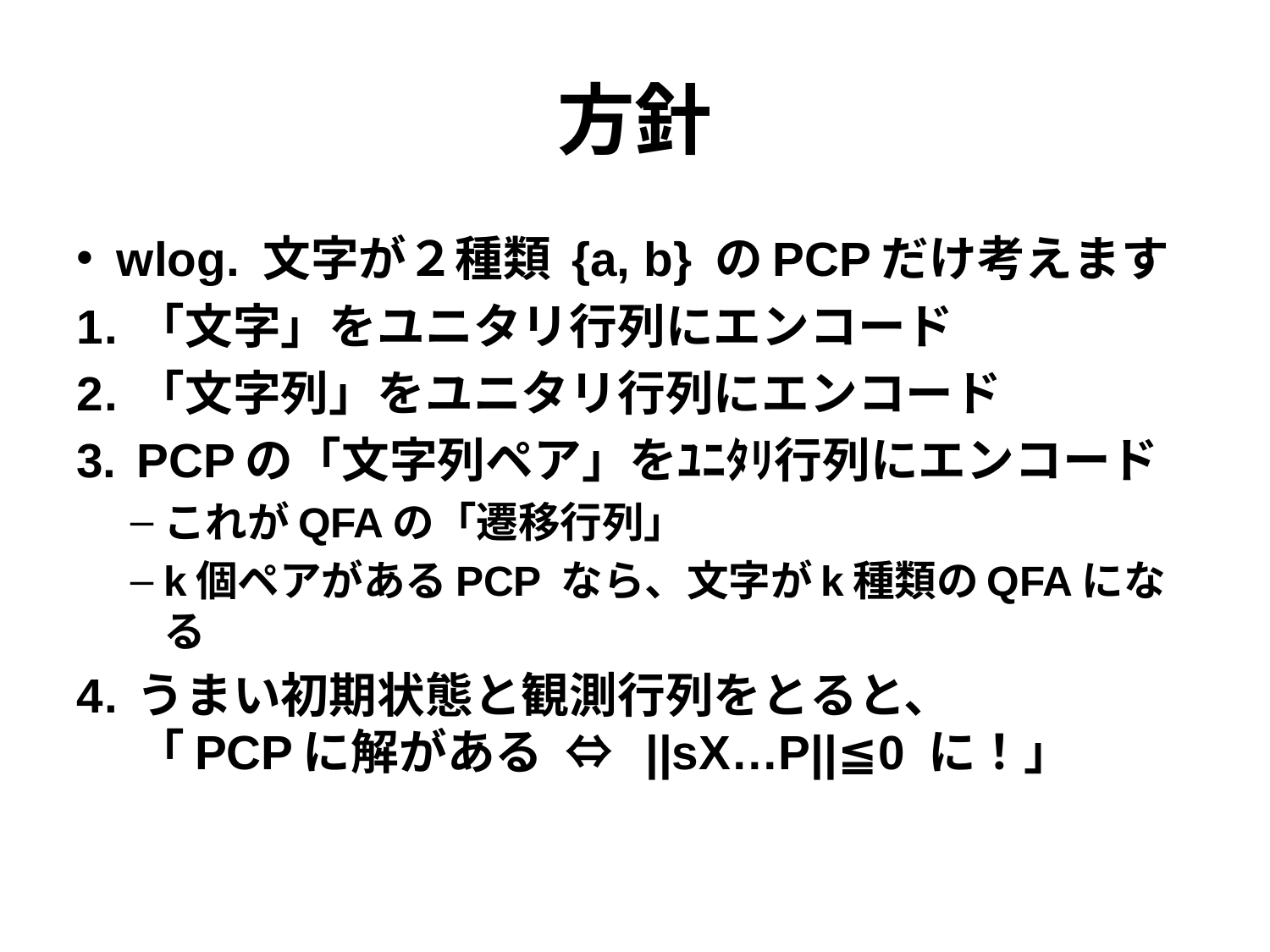

# 方針
wlog. 文字が２種類 {a, b} のPCPだけ考えます
「文字」をユニタリ行列にエンコード
「文字列」をユニタリ行列にエンコード
PCPの「文字列ペア」をﾕﾆﾀﾘ行列にエンコード
これがQFAの「遷移行列」
k個ペアがあるPCP なら、文字がk種類のQFAになる
うまい初期状態と観測行列をとると、
「PCPに解がある  ⇔  ||sX…P||≦0 に！」